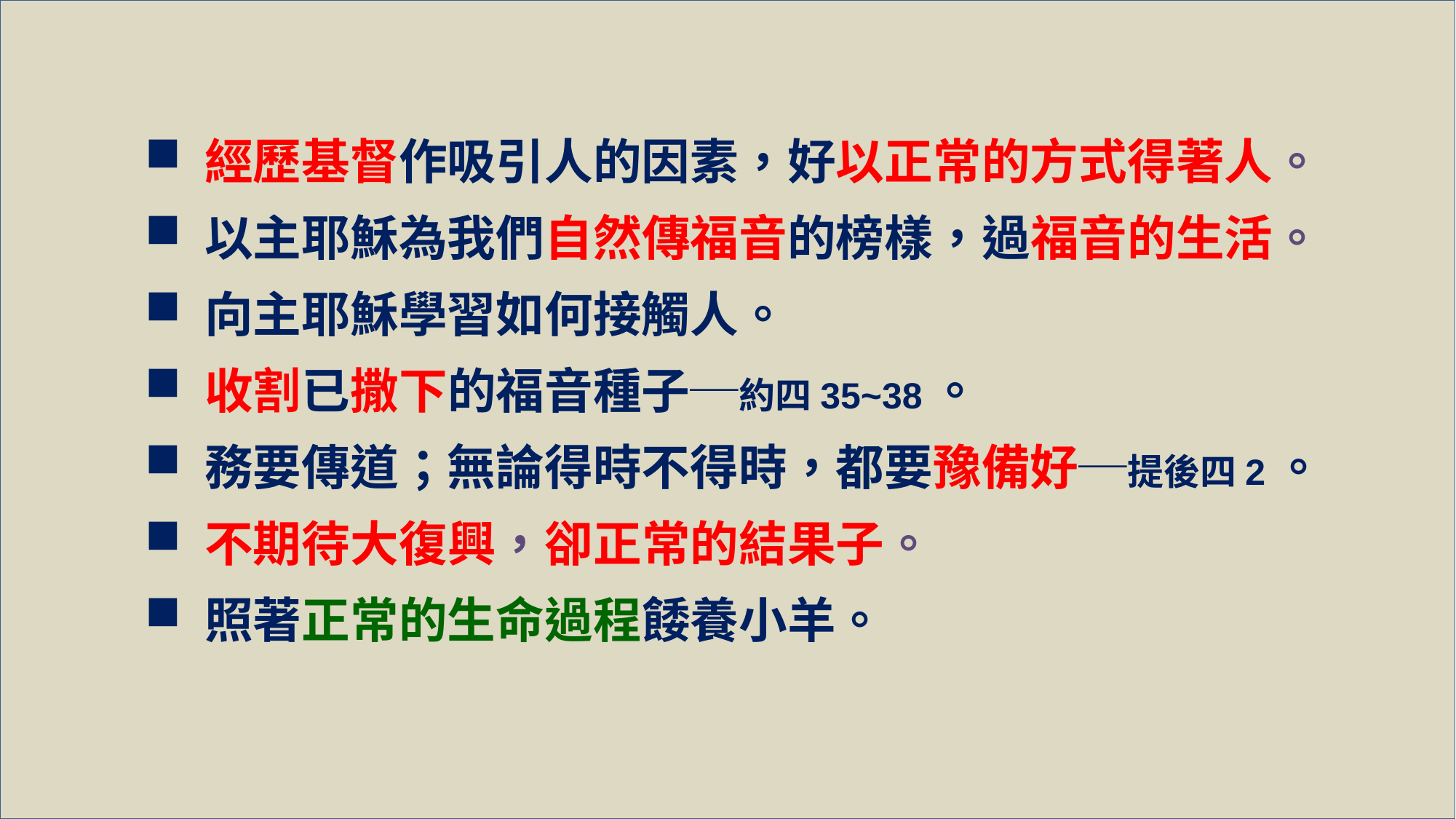

經歷基督作吸引人的因素，好以正常的方式得著人。
 以主耶穌為我們自然傳福音的榜樣，過福音的生活。
 向主耶穌學習如何接觸人。
 收割已撒下的福音種子─約四35~38。
 務要傳道；無論得時不得時，都要豫備好─提後四2。
 不期待大復興，卻正常的結果子。
 照著正常的生命過程餧養小羊。